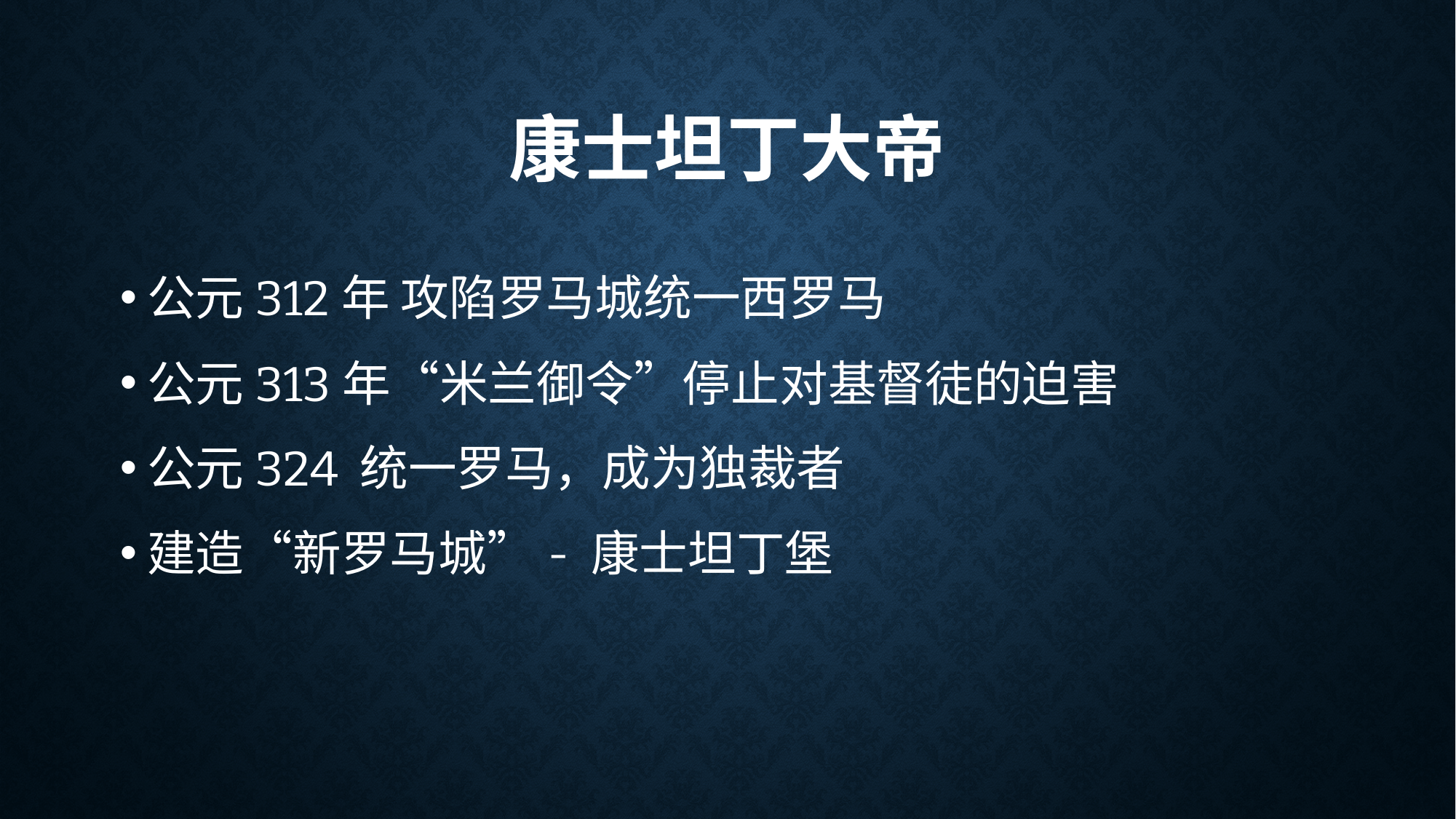

# 康士坦丁大帝
公元312年 攻陷罗马城统一西罗马
公元313年“米兰御令”停止对基督徒的迫害
公元324 统一罗马，成为独裁者
建造“新罗马城”- 康士坦丁堡